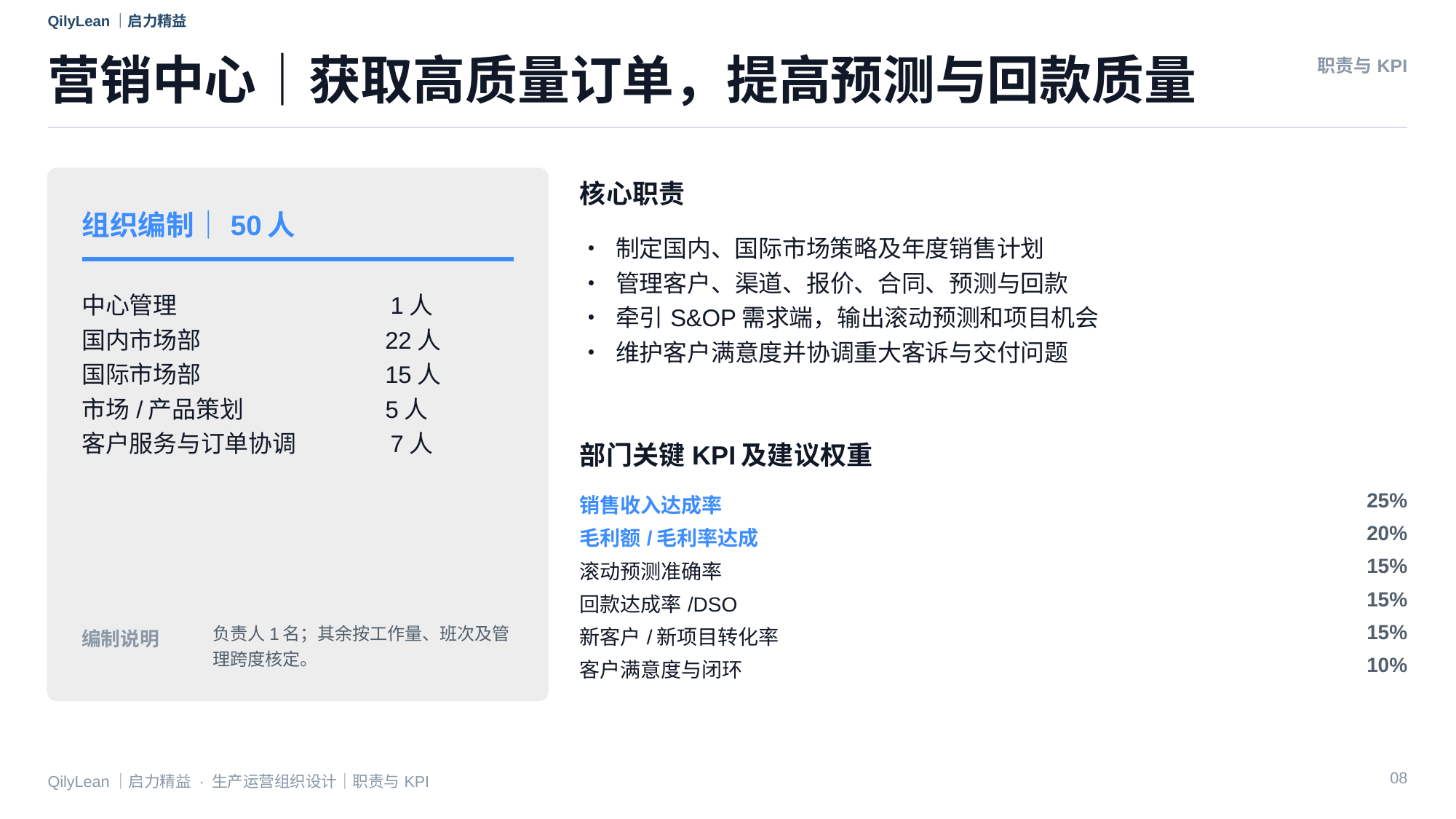

QilyLean｜启力精益
营销中心｜获取高质量订单，提高预测与回款质量
职责与KPI

核心职责
组织编制｜50人
• 制定国内、国际市场策略及年度销售计划
• 管理客户、渠道、报价、合同、预测与回款
• 牵引S&OP需求端，输出滚动预测和项目机会
• 维护客户满意度并协调重大客诉与交付问题
中心管理　　　　　　　　   1人
国内市场部　　　　　　　  22人
国际市场部　　　　　　　  15人
市场/产品策划　　　　　   5人
客户服务与订单协调　　　   7人
部门关键KPI及建议权重
销售收入达成率
25%
毛利额/毛利率达成
20%
滚动预测准确率
15%
回款达成率/DSO
15%
负责人1名；其余按工作量、班次及管理跨度核定。
新客户/新项目转化率
15%
编制说明
客户满意度与闭环
10%
QilyLean｜启力精益 · 生产运营组织设计｜职责与KPI
08